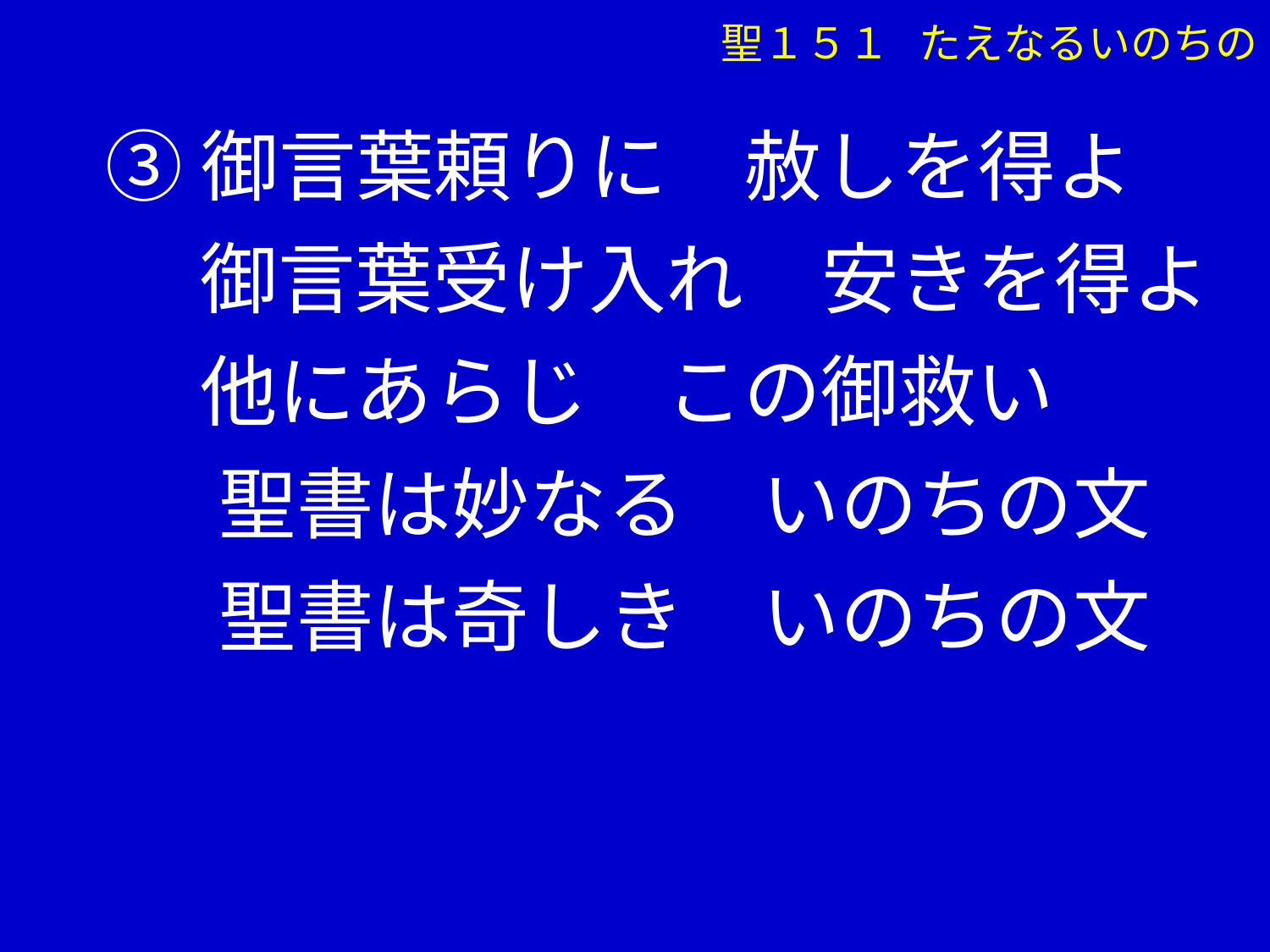

聖１５１   たえなるいのちの
③御言葉頼りに　赦しを得よ
　 御言葉受け入れ　安きを得よ
　 他にあらじ　この御救い
 　聖書は妙なる　いのちの文
 　聖書は奇しき　いのちの文